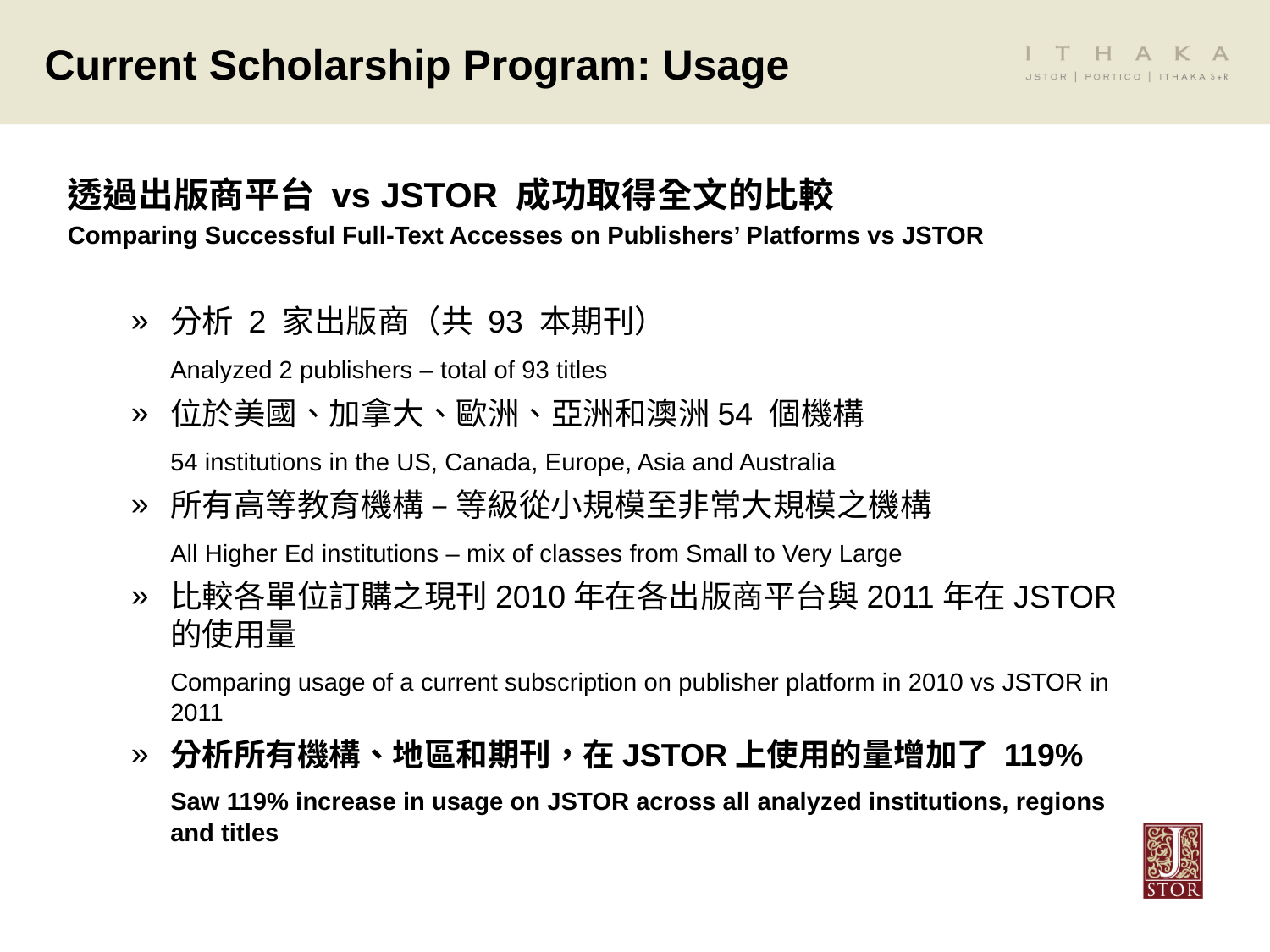

# Current Scholarship Program: Usage
透過出版商平台 vs JSTOR 成功取得全文的比較
Comparing Successful Full-Text Accesses on Publishers’ Platforms vs JSTOR

分析 2 家出版商（共 93 本期刊）
	Analyzed 2 publishers – total of 93 titles
位於美國、加拿大、歐洲、亞洲和澳洲54 個機構
	54 institutions in the US, Canada, Europe, Asia and Australia
所有高等教育機構 – 等級從小規模至非常大規模之機構
	All Higher Ed institutions – mix of classes from Small to Very Large
比較各單位訂購之現刊2010年在各出版商平台與2011年在JSTOR 的使用量
	Comparing usage of a current subscription on publisher platform in 2010 vs JSTOR in 2011
分析所有機構、地區和期刊，在JSTOR上使用的量增加了 119%
	Saw 119% increase in usage on JSTOR across all analyzed institutions, regions and titles